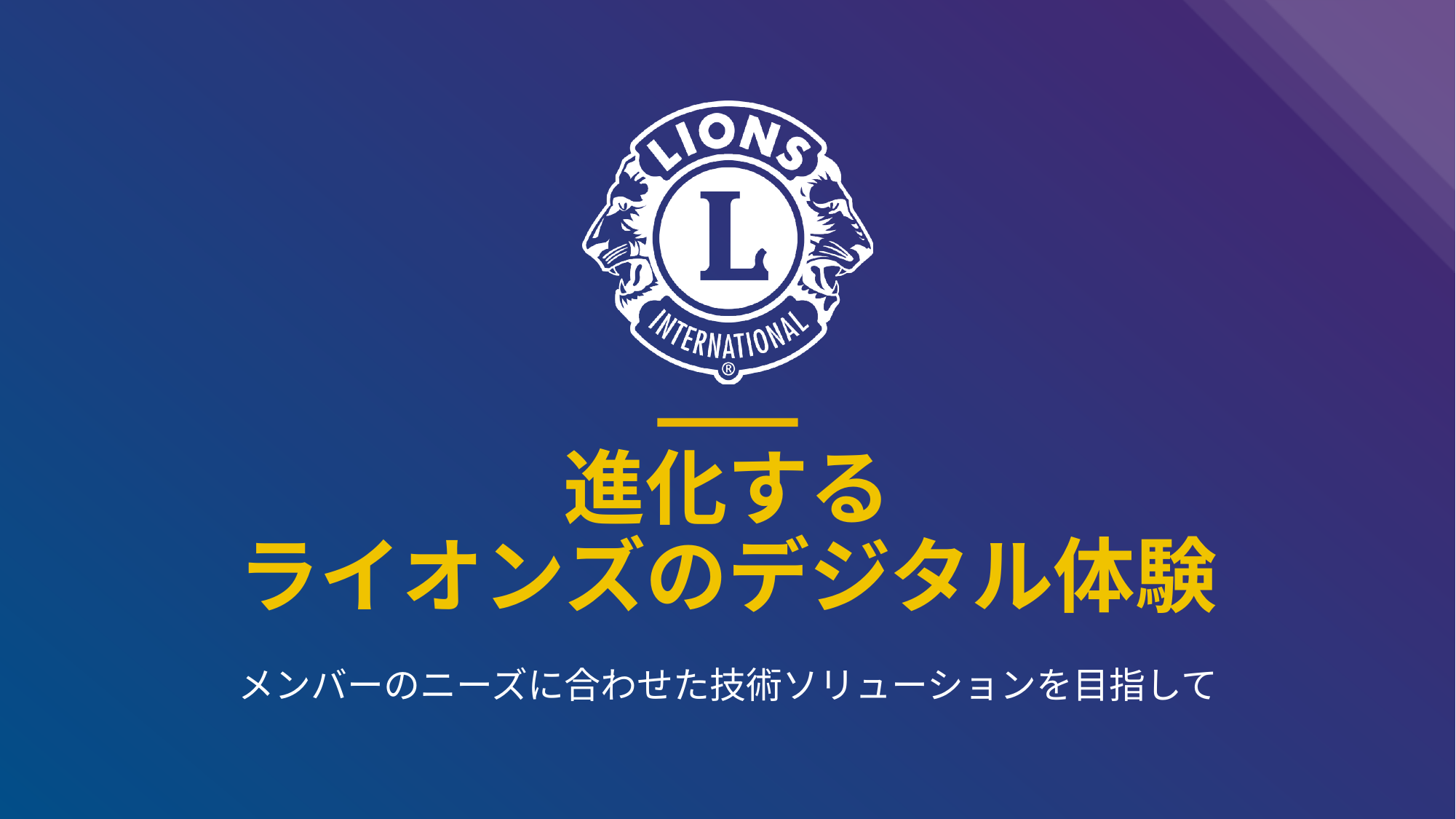

# 進化する ライオンズのデジタル体験
メンバーのニーズに合わせた技術ソリューションを目指して